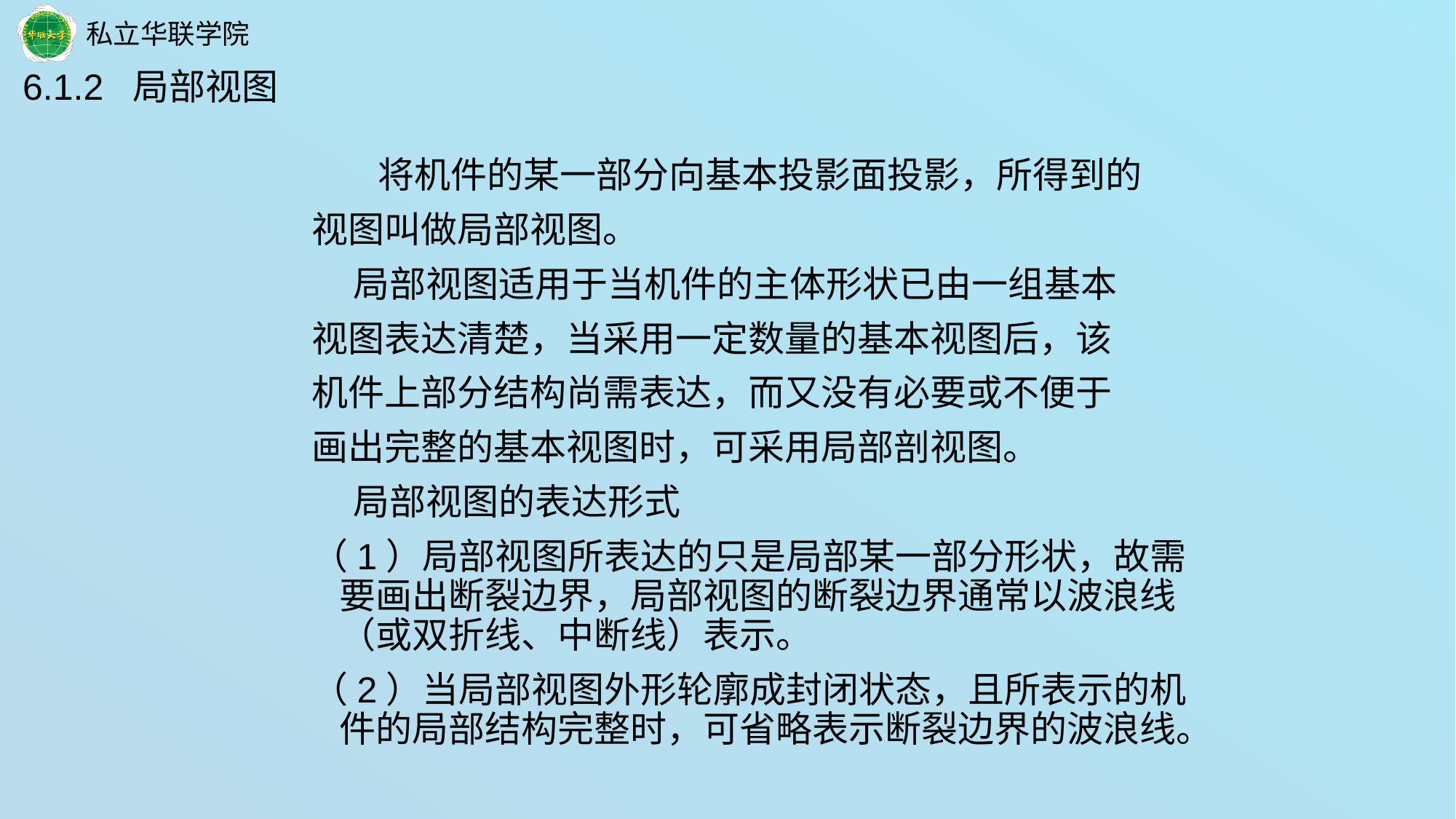

6.1.2  局部视图
       将机件的某一部分向基本投影面投影，所得到的
视图叫做局部视图。
    局部视图适用于当机件的主体形状已由一组基本
视图表达清楚，当采用一定数量的基本视图后，该
机件上部分结构尚需表达，而又没有必要或不便于
画出完整的基本视图时，可采用局部剖视图。
    局部视图的表达形式
（1）局部视图所表达的只是局部某一部分形状，故需要画出断裂边界，局部视图的断裂边界通常以波浪线（或双折线、中断线）表示。
（2）当局部视图外形轮廓成封闭状态，且所表示的机件的局部结构完整时，可省略表示断裂边界的波浪线。